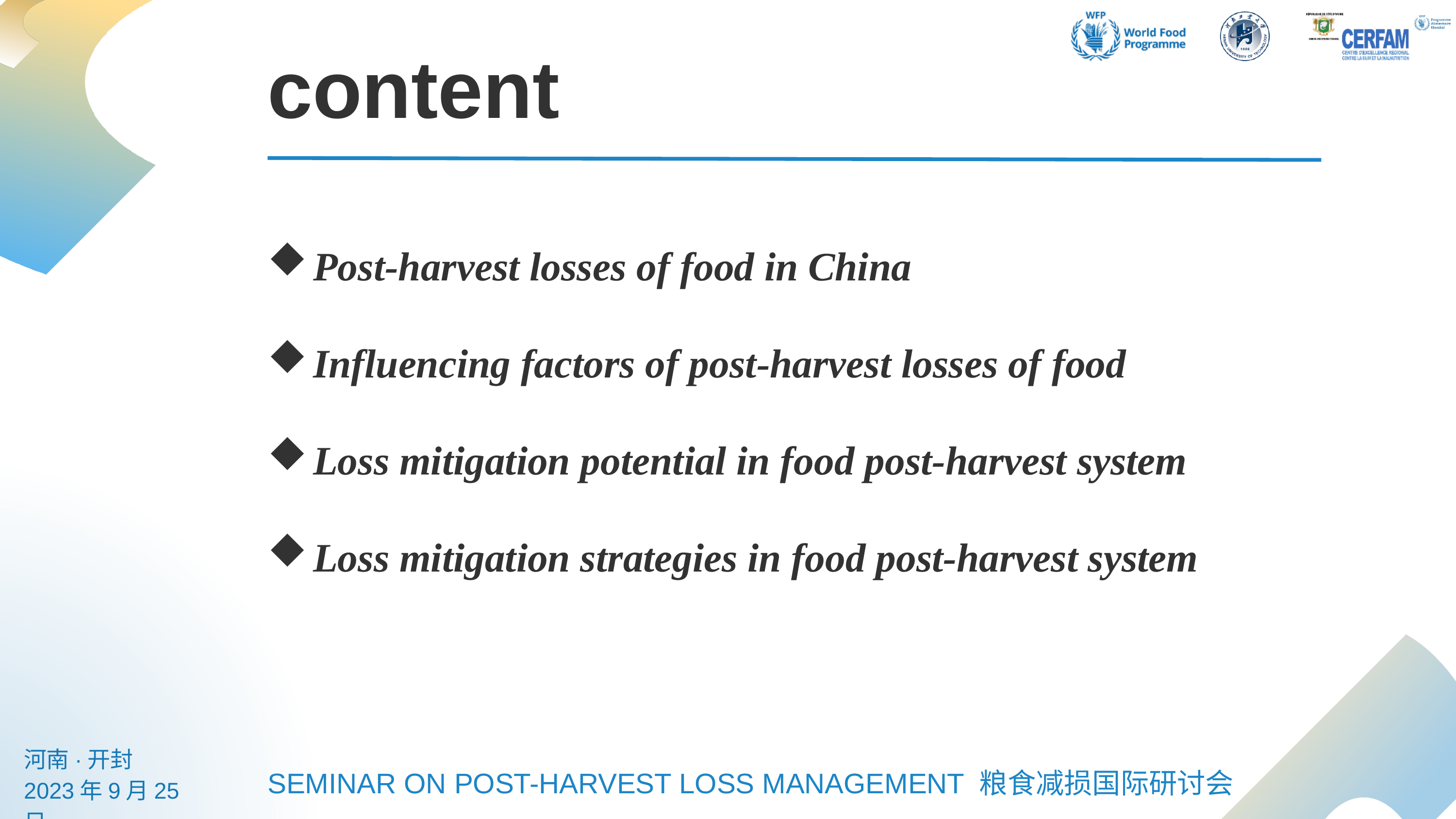

content

Post-harvest losses of food in China
Influencing factors of post-harvest losses of food
Loss mitigation potential in food post-harvest system
Loss mitigation strategies in food post-harvest system

河南·开封
2023年9月25日
SEMINAR ON POST-HARVEST LOSS MANAGEMENT 粮食减损国际研讨会